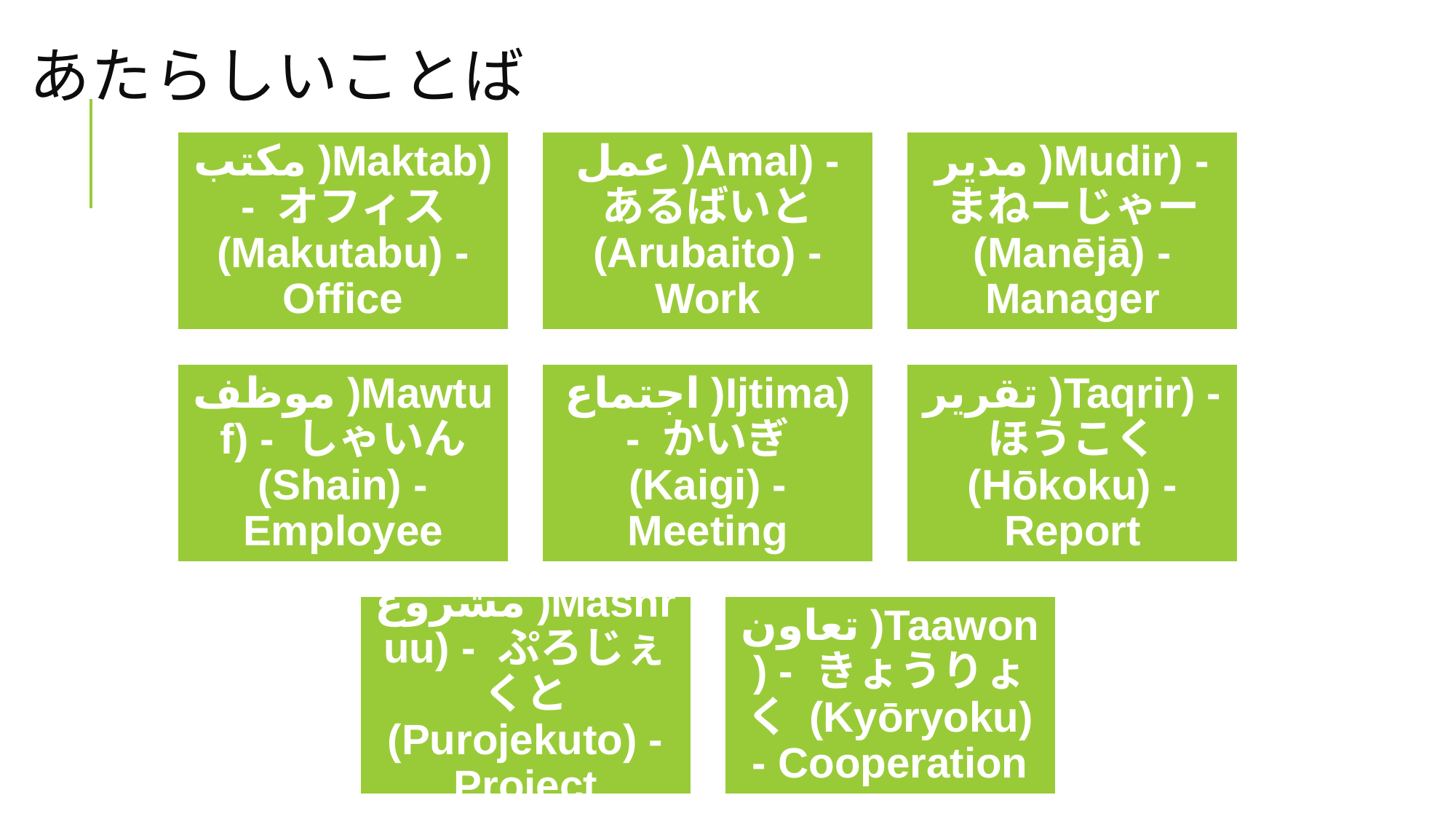

# あたらしいことば
مكتب )Maktab) - オフィス (Makutabu) - Office
عمل )Amal) - あるばいと (Arubaito) - Work
مدير )Mudir) - まねーじゃー (Manējā) - Manager
موظف )Mawtuf) - しゃいん (Shain) - Employee
اجتماع )Ijtima) - かいぎ (Kaigi) - Meeting
تقرير )Taqrir) - ほうこく (Hōkoku) - Report
مشروع )Mashruu) - ぷろじぇくと (Purojekuto) - Project
تعاون )Taawon) - きょうりょく (Kyōryoku) - Cooperation